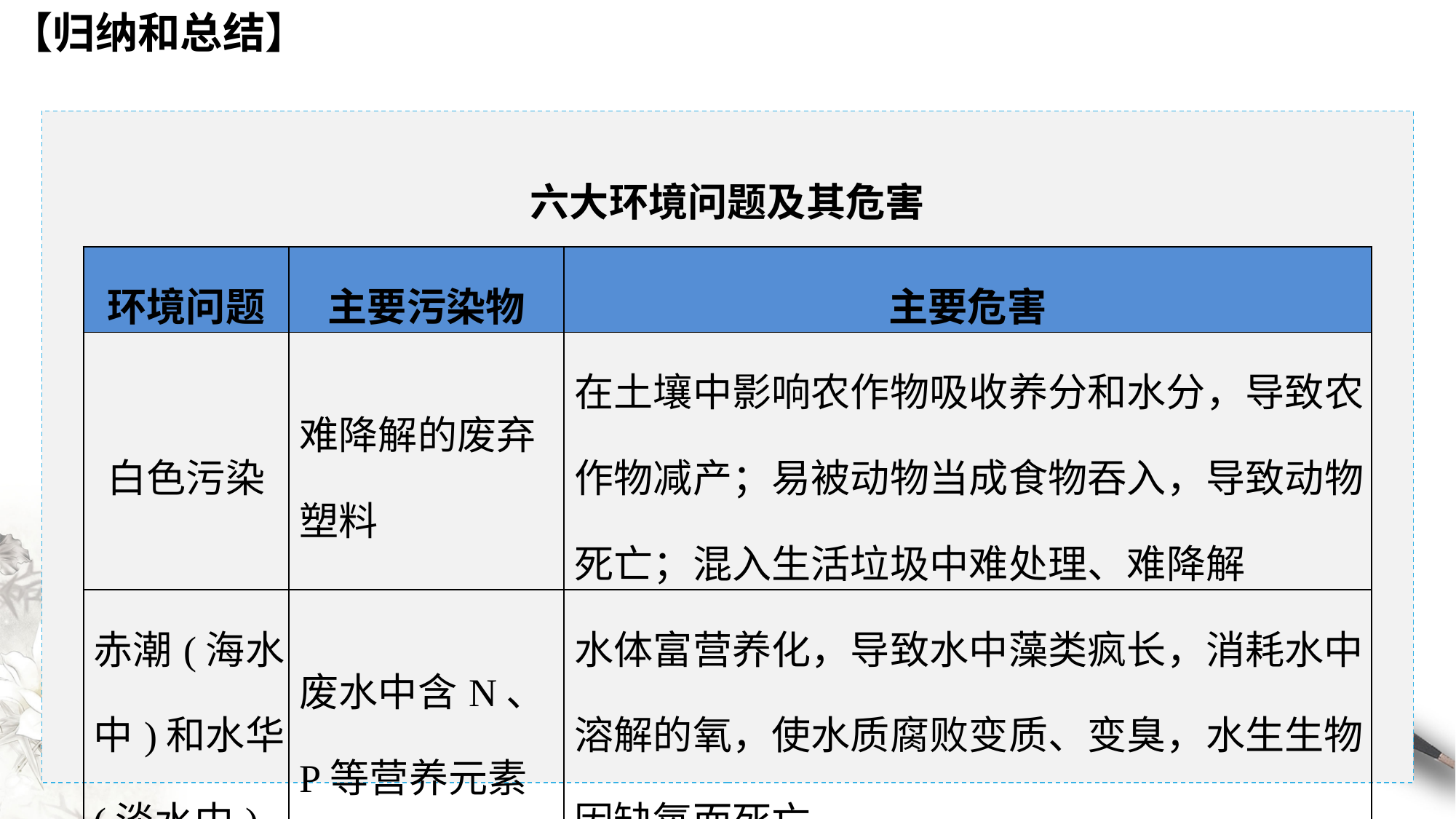

【归纳和总结】

六大环境问题及其危害
| 环境问题 | 主要污染物 | 主要危害 |
| --- | --- | --- |
| 白色污染 | 难降解的废弃塑料 | 在土壤中影响农作物吸收养分和水分，导致农作物减产；易被动物当成食物吞入，导致动物死亡；混入生活垃圾中难处理、难降解 |
| 赤潮(海水中)和水华(淡水中) | 废水中含N、P等营养元素 | 水体富营养化，导致水中藻类疯长，消耗水中溶解的氧，使水质腐败变质、变臭，水生生物因缺氧而死亡 |